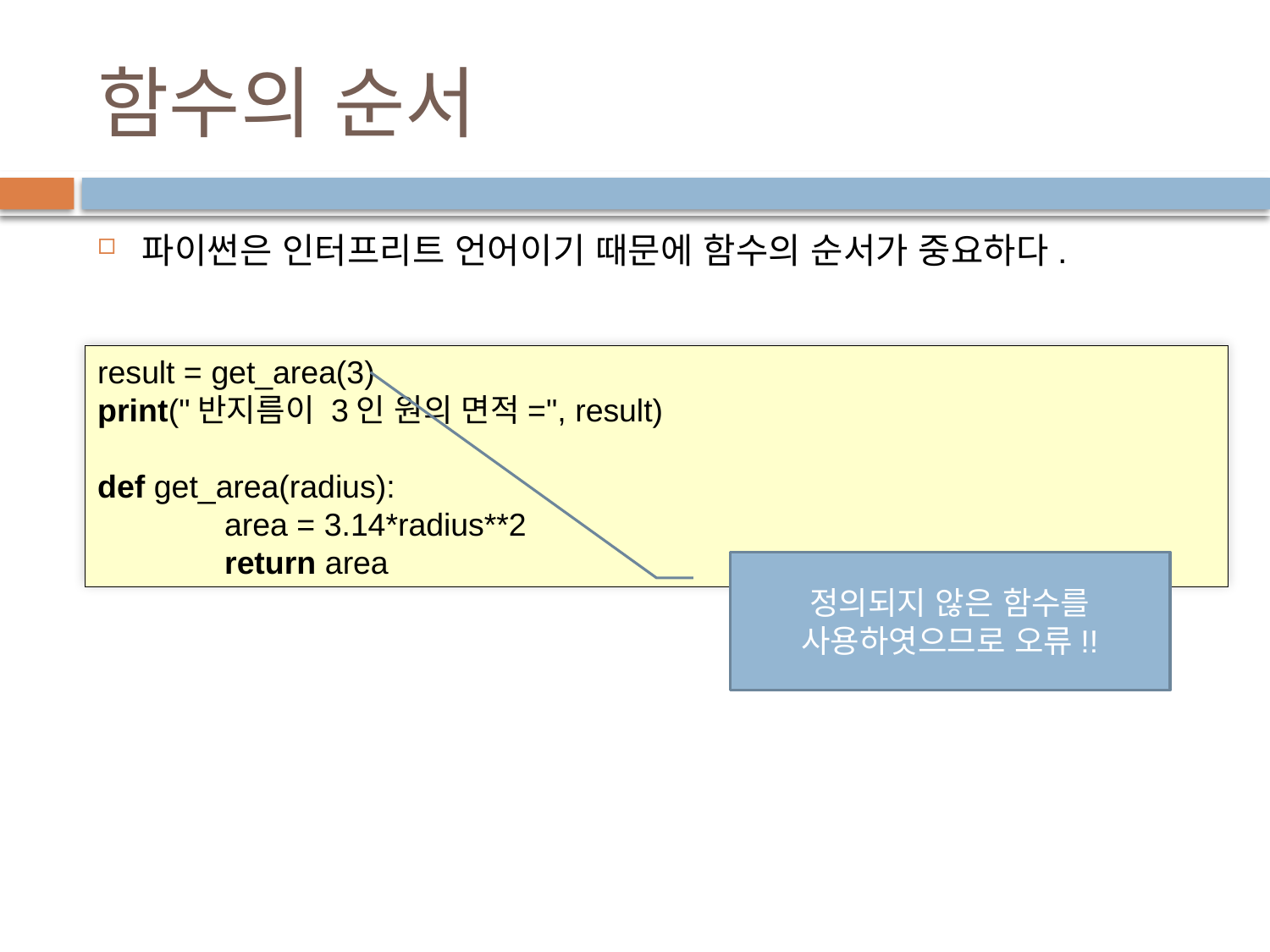

# 함수의 순서
파이썬은 인터프리트 언어이기 때문에 함수의 순서가 중요하다.
result = get_area(3)
print("반지름이 3인 원의 면적=", result)

def get_area(radius):
	area = 3.14*radius**2
	return area
정의되지 않은 함수를 사용하엿으므로 오류!!